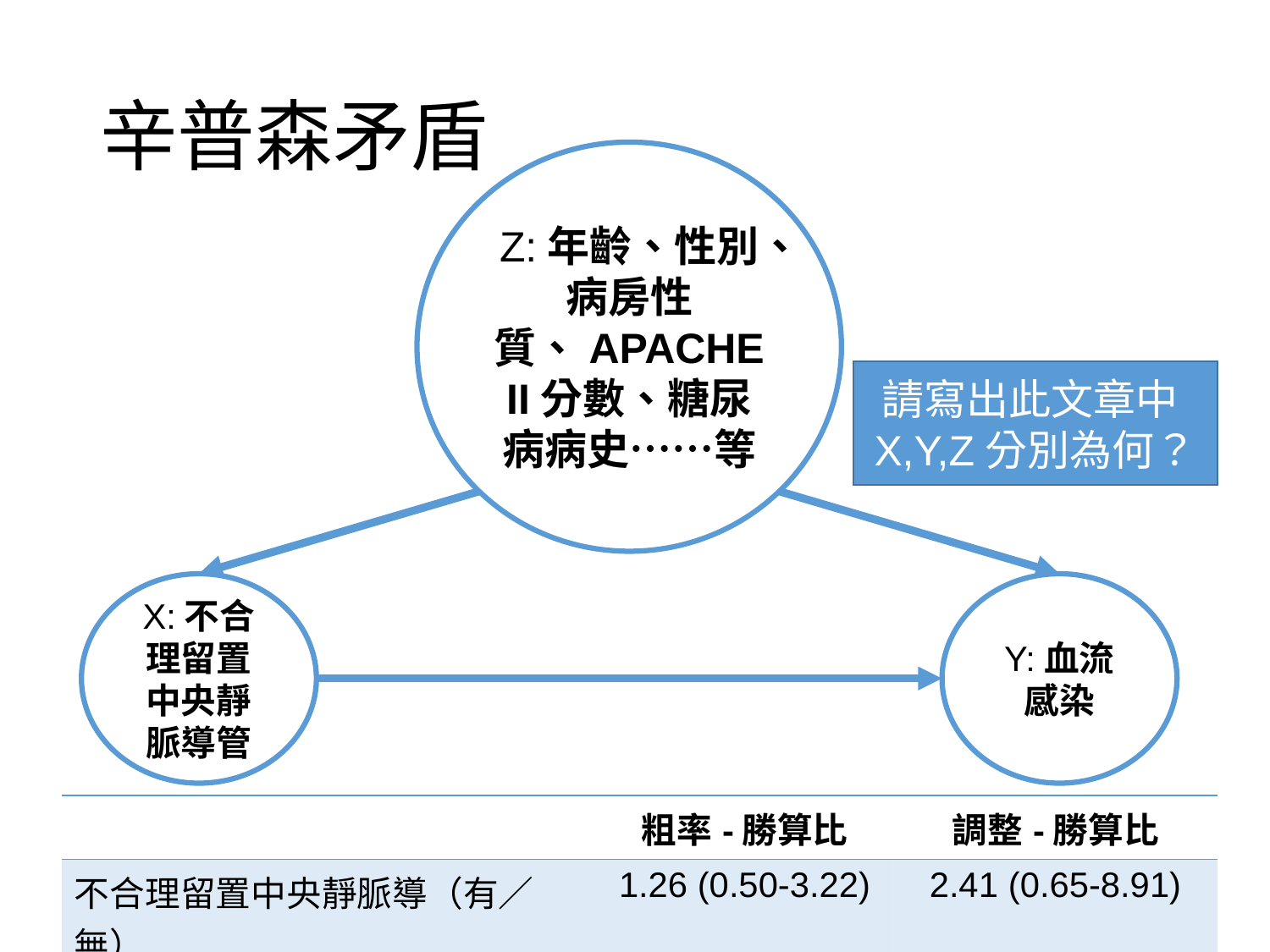

# 辛普森矛盾
Z:年齡、性別、病房性質、APACHE II分數、糖尿病病史……等

請寫出此文章中X,Y,Z分別為何？
X:不合理留置中央靜脈導管
Y:血流感染
|  | 粗率-勝算比 | 調整-勝算比 |
| --- | --- | --- |
| 不合理留置中央靜脈導（有／無） | 1.26 (0.50-3.22) | 2.41 (0.65-8.91) |